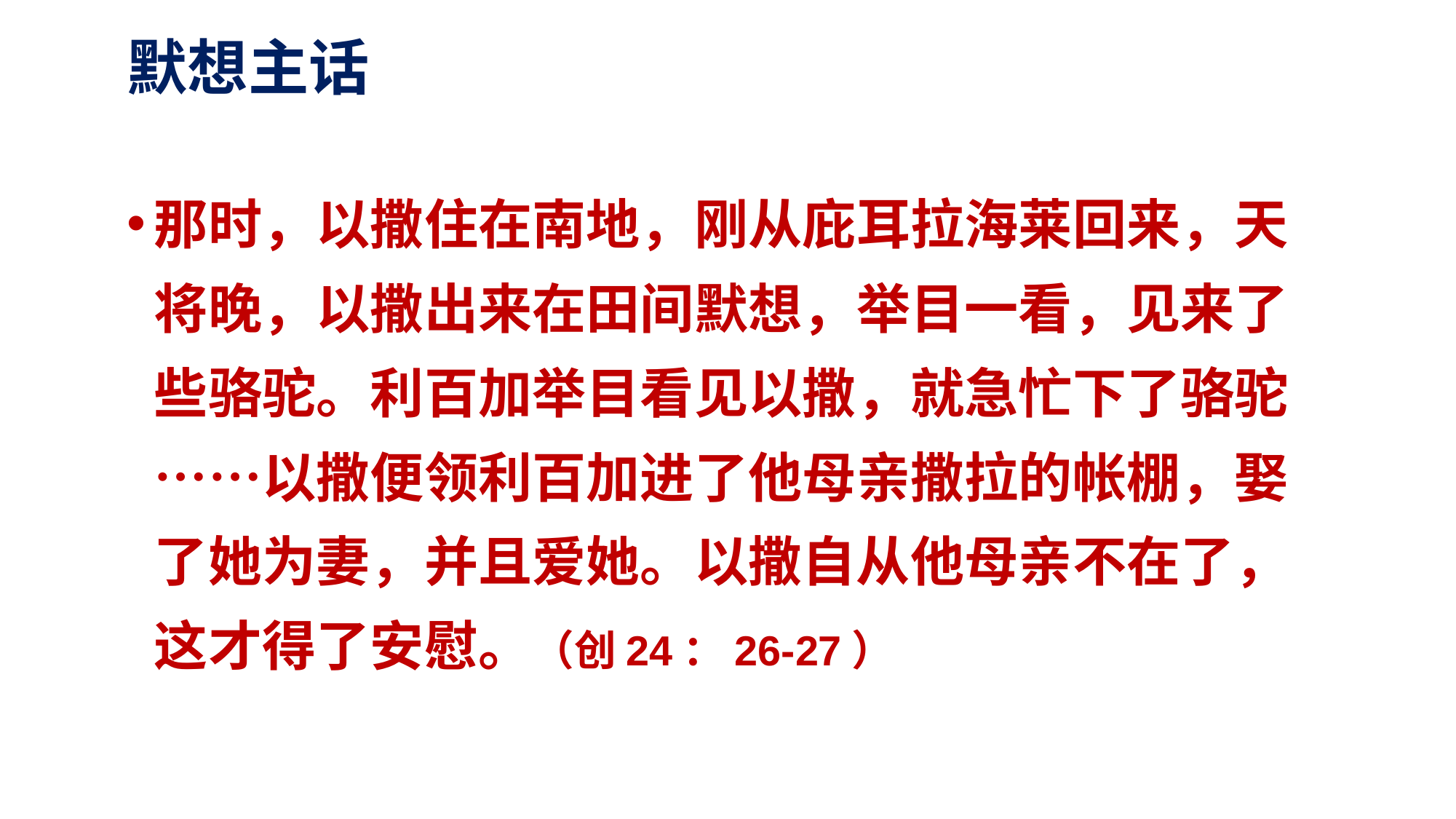

# 默想主话
那时，以撒住在南地，刚从庇耳拉海莱回来，天将晚，以撒出来在田间默想，举目一看，见来了些骆驼。利百加举目看见以撒，就急忙下了骆驼……以撒便领利百加进了他母亲撒拉的帐棚，娶了她为妻，并且爱她。以撒自从他母亲不在了，这才得了安慰。（创24：26-27）